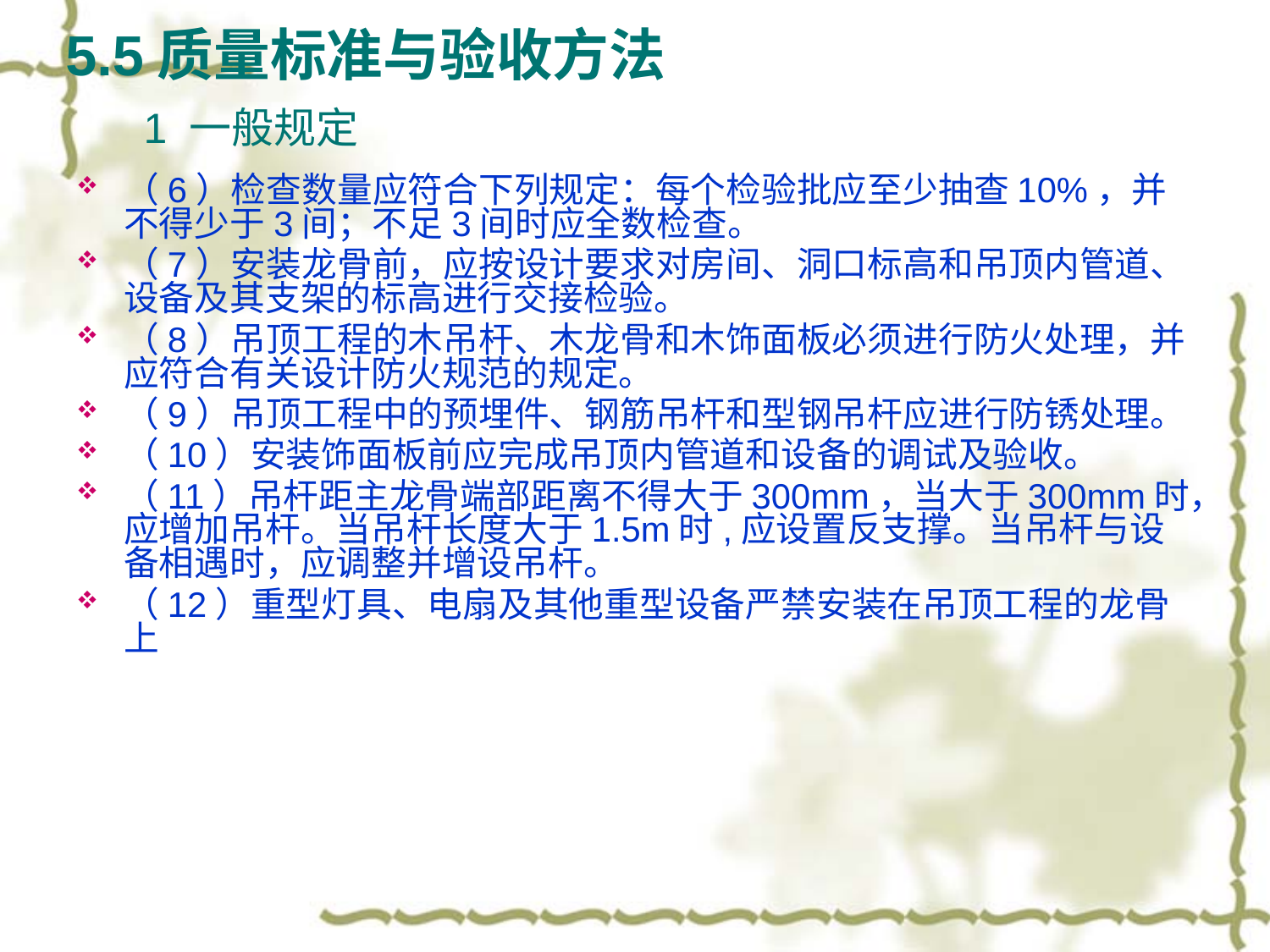

# 5.5质量标准与验收方法 1 一般规定
（6）检查数量应符合下列规定：每个检验批应至少抽查10%，并不得少于3间；不足3间时应全数检查。
（7）安装龙骨前，应按设计要求对房间、洞口标高和吊顶内管道、设备及其支架的标高进行交接检验。
（8）吊顶工程的木吊杆、木龙骨和木饰面板必须进行防火处理，并应符合有关设计防火规范的规定。
（9）吊顶工程中的预埋件、钢筋吊杆和型钢吊杆应进行防锈处理。
（10）安装饰面板前应完成吊顶内管道和设备的调试及验收。
（11）吊杆距主龙骨端部距离不得大于300mm，当大于300mm时，应增加吊杆。当吊杆长度大于1.5m时,应设置反支撑。当吊杆与设备相遇时，应调整并增设吊杆。
（12）重型灯具、电扇及其他重型设备严禁安装在吊顶工程的龙骨上